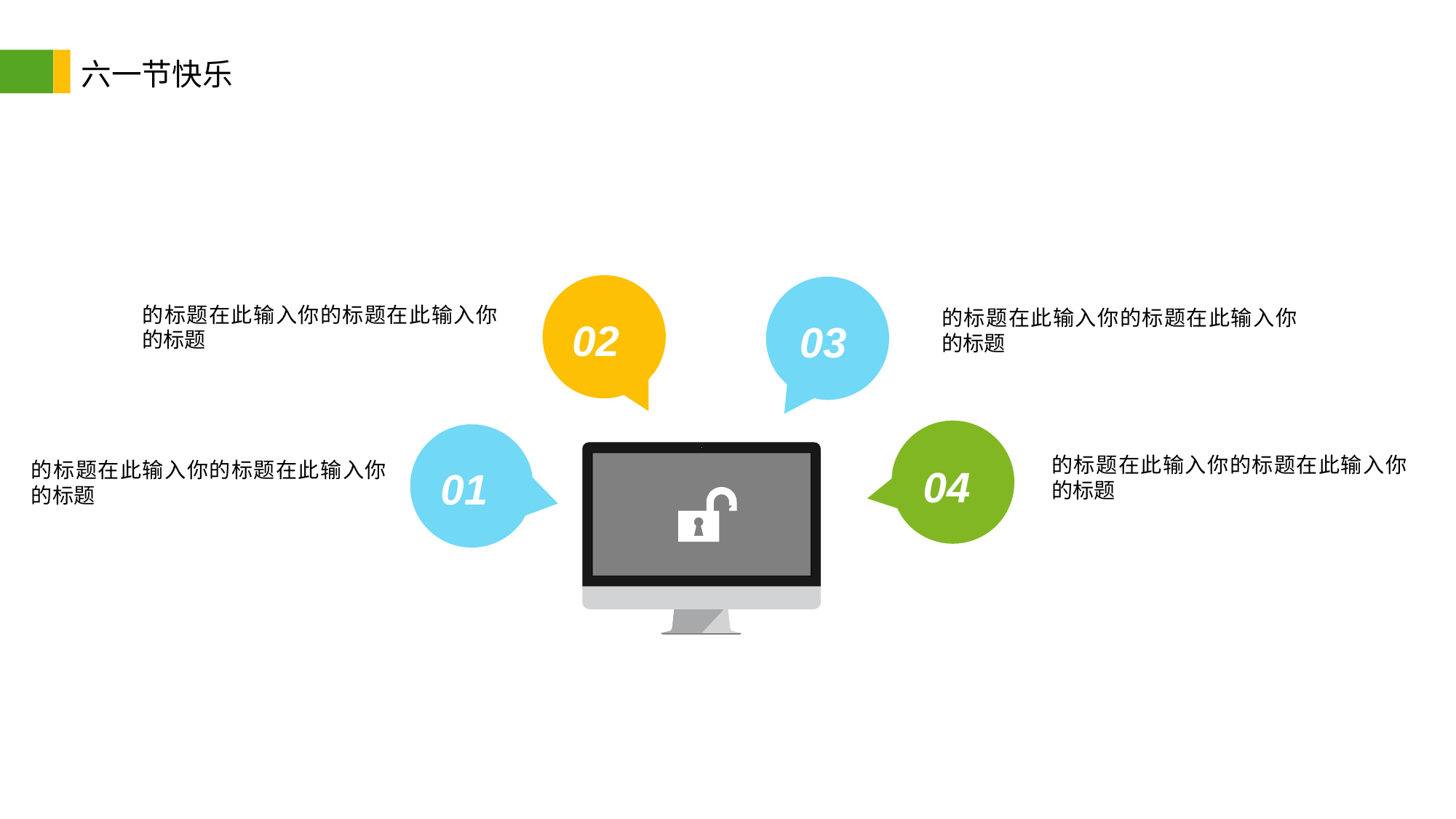

六一节快乐

02

03
的标题在此输入你的标题在此输入你的标题
的标题在此输入你的标题在此输入你的标题

04

01

的标题在此输入你的标题在此输入你的标题
的标题在此输入你的标题在此输入你的标题